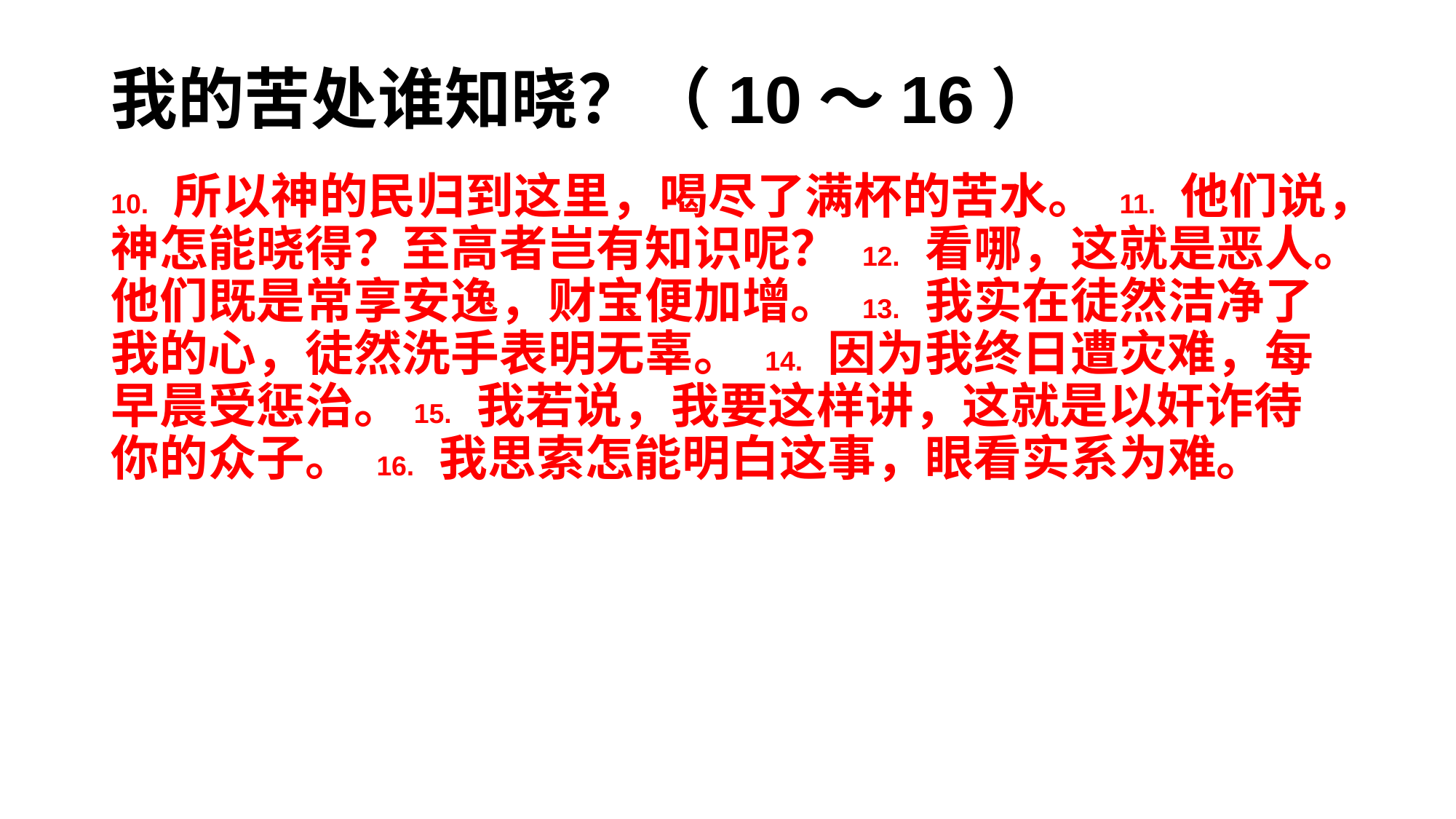

# 我的苦处谁知晓？（10～16）
10. 所以神的民归到这里，喝尽了满杯的苦水。 11. 他们说，神怎能晓得？至高者岂有知识呢？ 12. 看哪，这就是恶人。他们既是常享安逸，财宝便加增。 13. 我实在徒然洁净了我的心，徒然洗手表明无辜。 14. 因为我终日遭灾难，每早晨受惩治。15. 我若说，我要这样讲，这就是以奸诈待你的众子。 16. 我思索怎能明白这事，眼看实系为难。